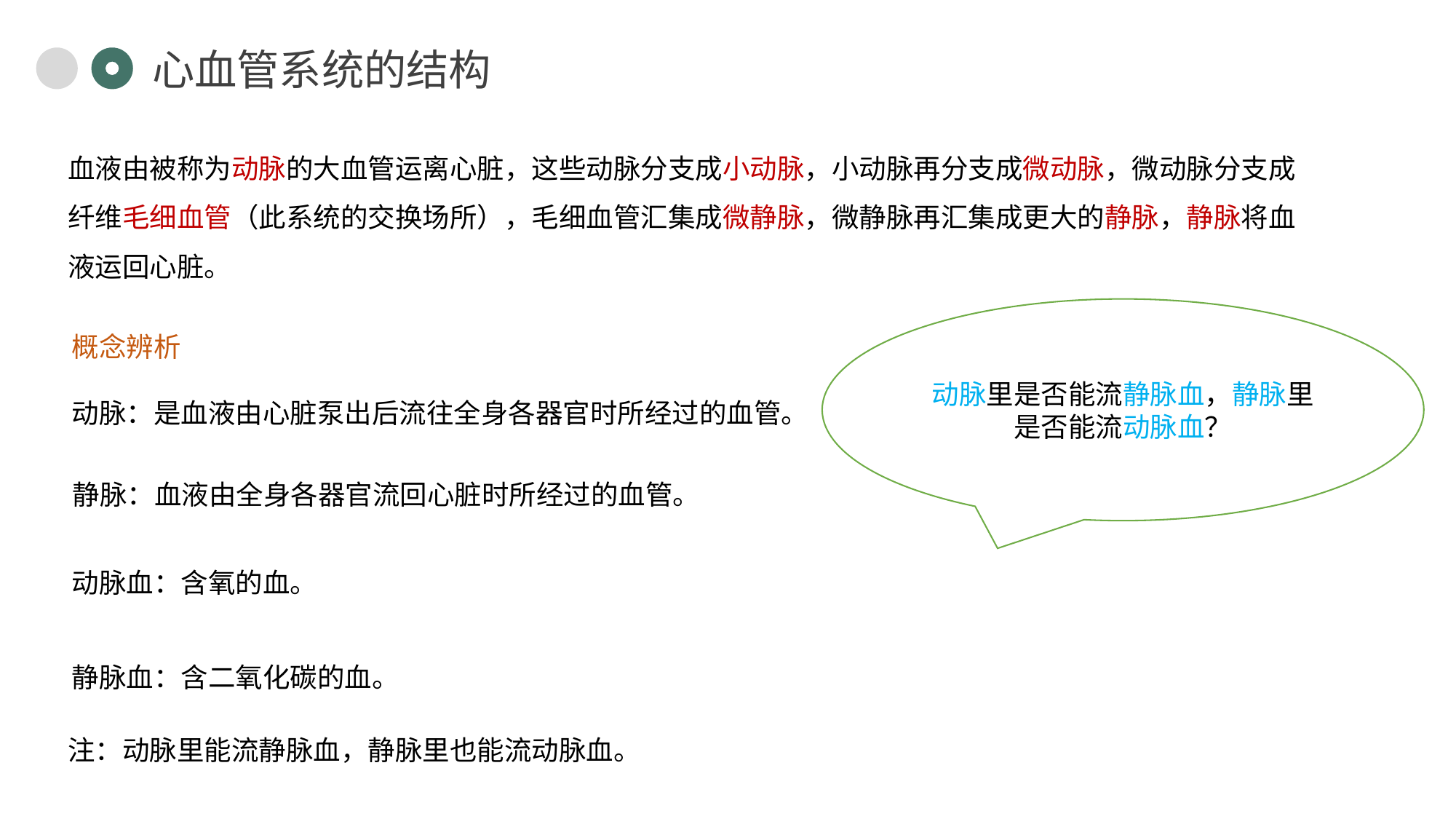

心血管系统的结构

血液由被称为动脉的大血管运离心脏，这些动脉分支成小动脉，小动脉再分支成微动脉，微动脉分支成纤维毛细血管（此系统的交换场所），毛细血管汇集成微静脉，微静脉再汇集成更大的静脉，静脉将血液运回心脏。
动脉里是否能流静脉血，静脉里是否能流动脉血？
概念辨析
动脉：是血液由心脏泵出后流往全身各器官时所经过的血管。
静脉：血液由全身各器官流回心脏时所经过的血管。
动脉血：含氧的血。
静脉血：含二氧化碳的血。
注：动脉里能流静脉血，静脉里也能流动脉血。